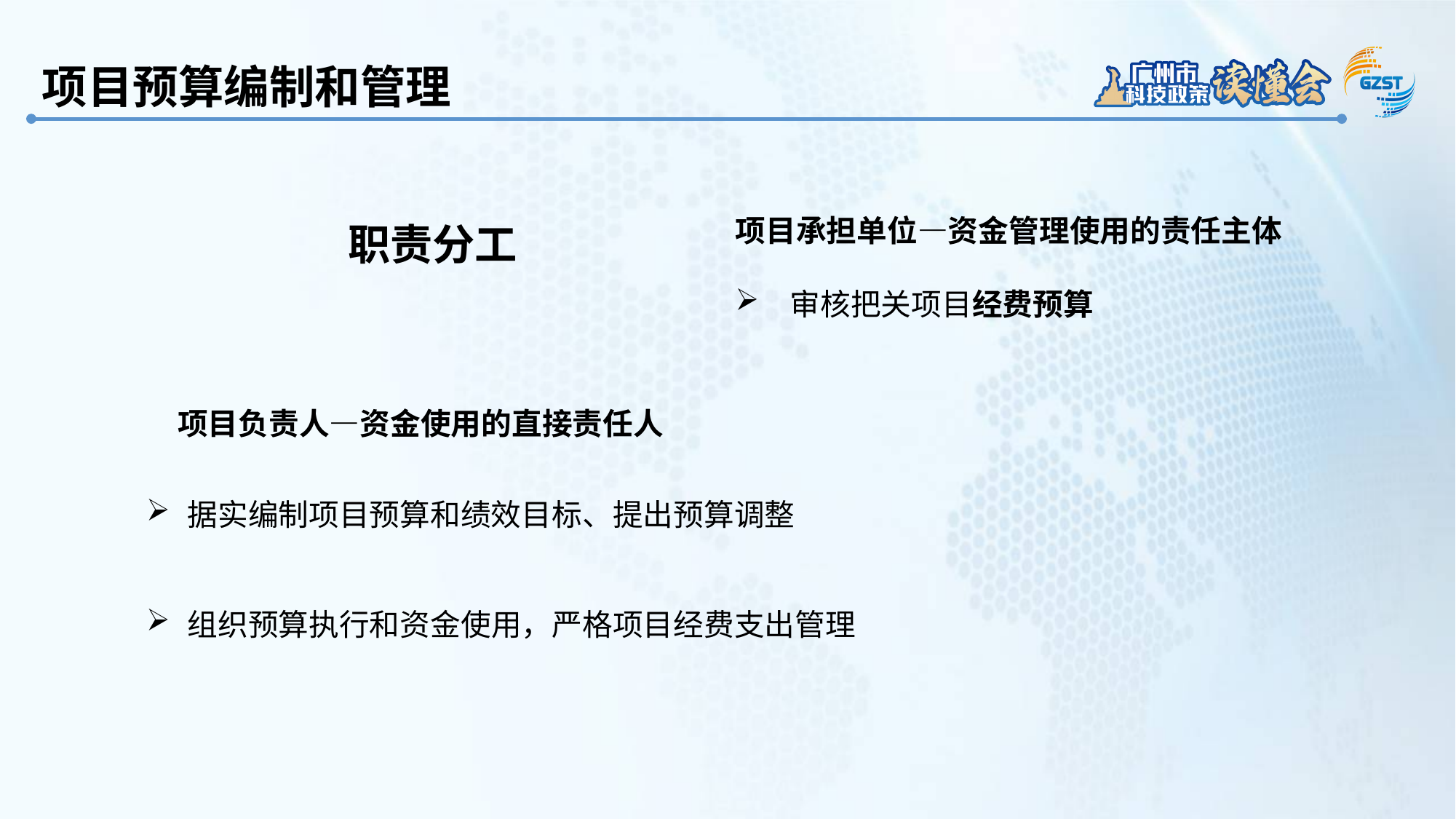

项目预算编制和管理
项目承担单位—资金管理使用的责任主体
审核把关项目经费预算
职责分工
项目负责人—资金使用的直接责任人
据实编制项目预算和绩效目标、提出预算调整
组织预算执行和资金使用，严格项目经费支出管理